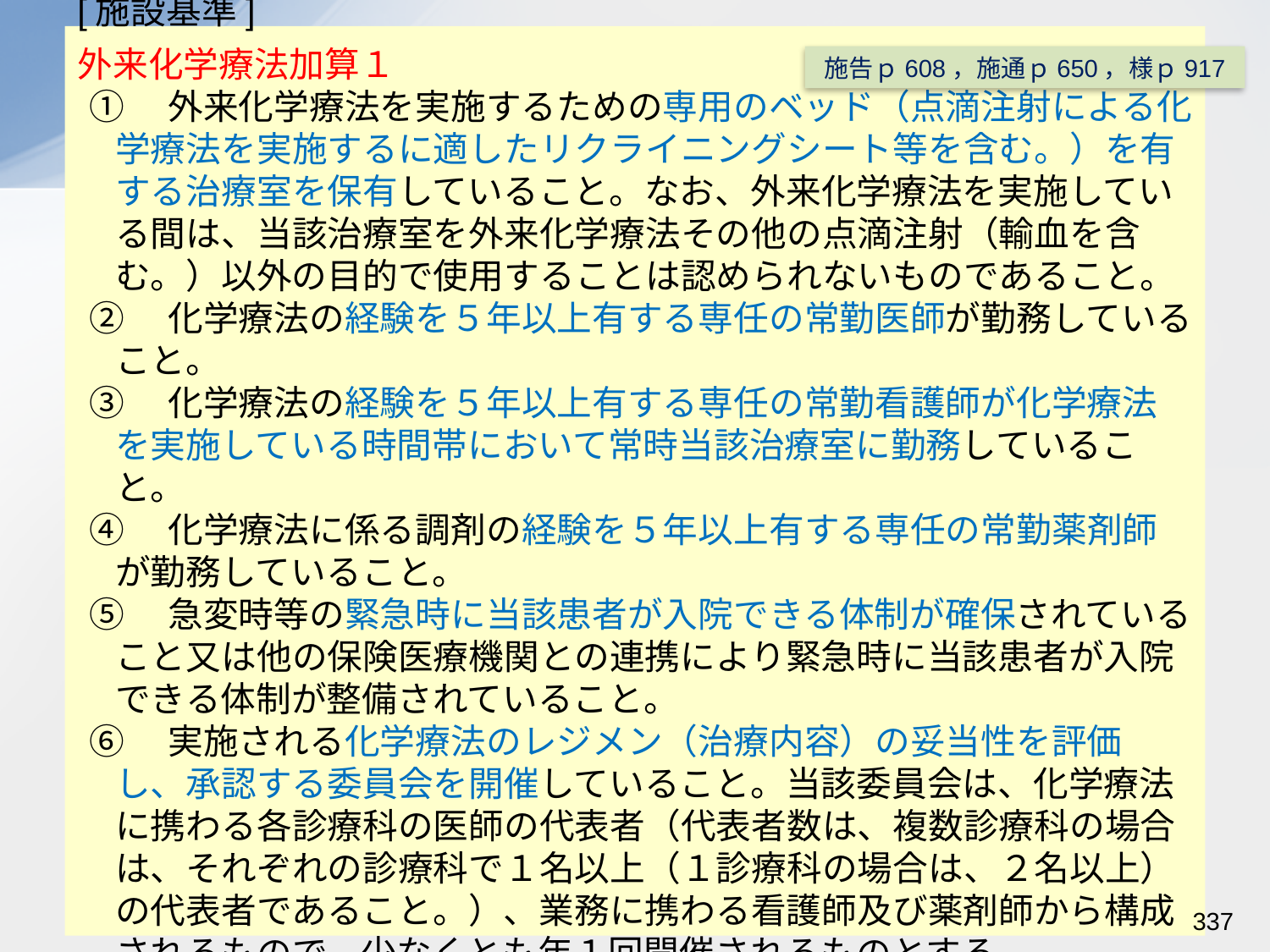

[施設基準]
外来化学療法加算１
①　外来化学療法を実施するための専用のベッド（点滴注射による化学療法を実施するに適したリクライニングシート等を含む。）を有する治療室を保有していること。なお、外来化学療法を実施している間は、当該治療室を外来化学療法その他の点滴注射（輸血を含む。）以外の目的で使用することは認められないものであること。
②　化学療法の経験を５年以上有する専任の常勤医師が勤務していること。
③　化学療法の経験を５年以上有する専任の常勤看護師が化学療法を実施している時間帯において常時当該治療室に勤務していること。
④　化学療法に係る調剤の経験を５年以上有する専任の常勤薬剤師が勤務していること。
⑤　急変時等の緊急時に当該患者が入院できる体制が確保されていること又は他の保険医療機関との連携により緊急時に当該患者が入院できる体制が整備されていること。
⑥　実施される化学療法のレジメン（治療内容）の妥当性を評価し、承認する委員会を開催していること。当該委員会は、化学療法に携わる各診療科の医師の代表者（代表者数は、複数診療科の場合は、それぞれの診療科で１名以上（１診療科の場合は、２名以上）の代表者であること。）、業務に携わる看護師及び薬剤師から構成されるもので、少なくとも年１回開催されるものとする。
施告ｐ608，施通ｐ650，様ｐ917
337